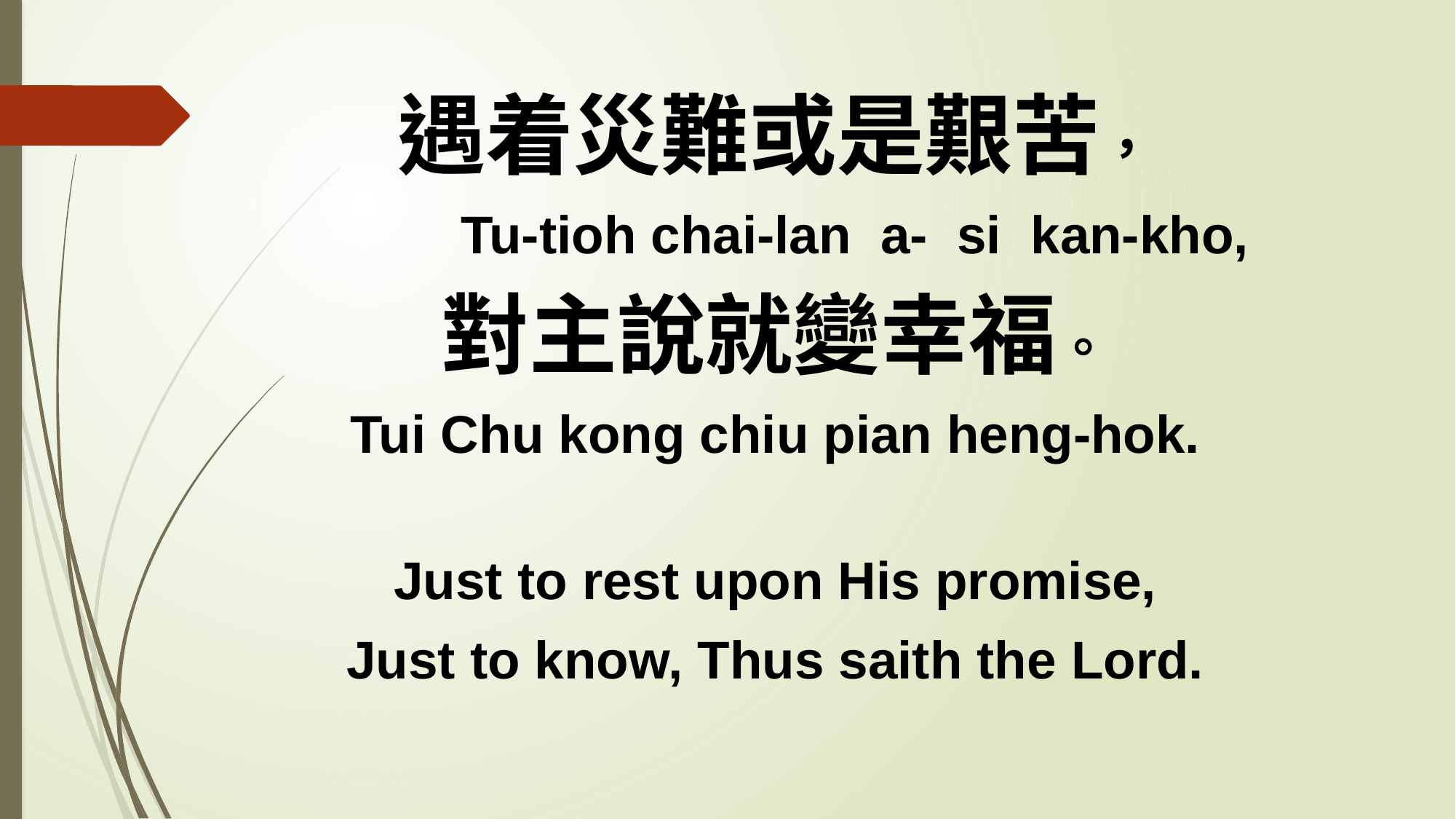

遇着災難或是艱苦，
              Tu-tioh chai-lan  a-  si  kan-kho,
對主說就變幸福。
Tui Chu kong chiu pian heng-hok.

Just to rest upon His promise,
Just to know, Thus saith the Lord.